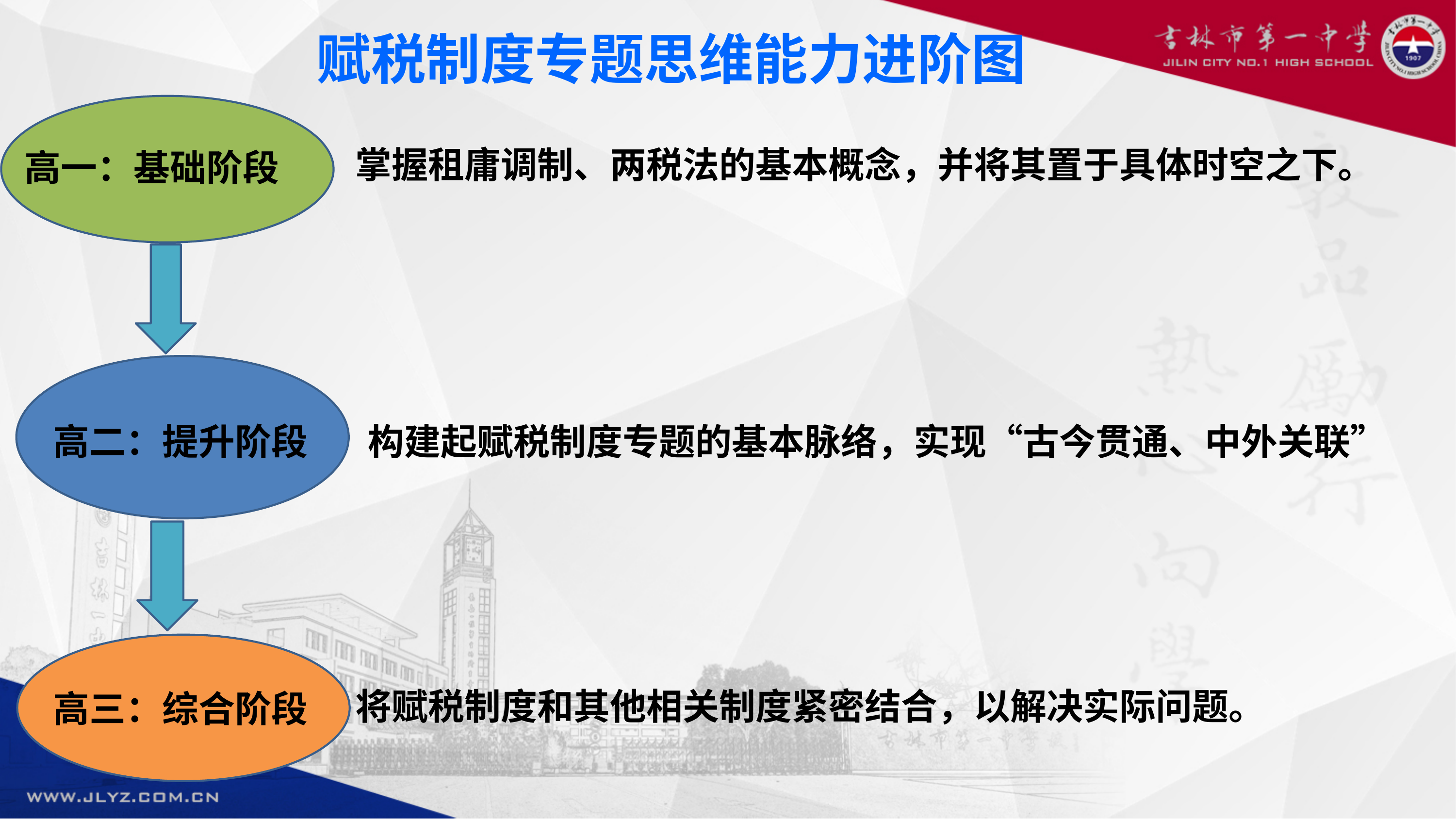

赋税制度专题思维能力进阶图

掌握租庸调制、两税法的基本概念，并将其置于具体时空之下。
高一：基础阶段

高二：提升阶段
构建起赋税制度专题的基本脉络，实现“古今贯通、中外关联”

将赋税制度和其他相关制度紧密结合，以解决实际问题。
高三：综合阶段